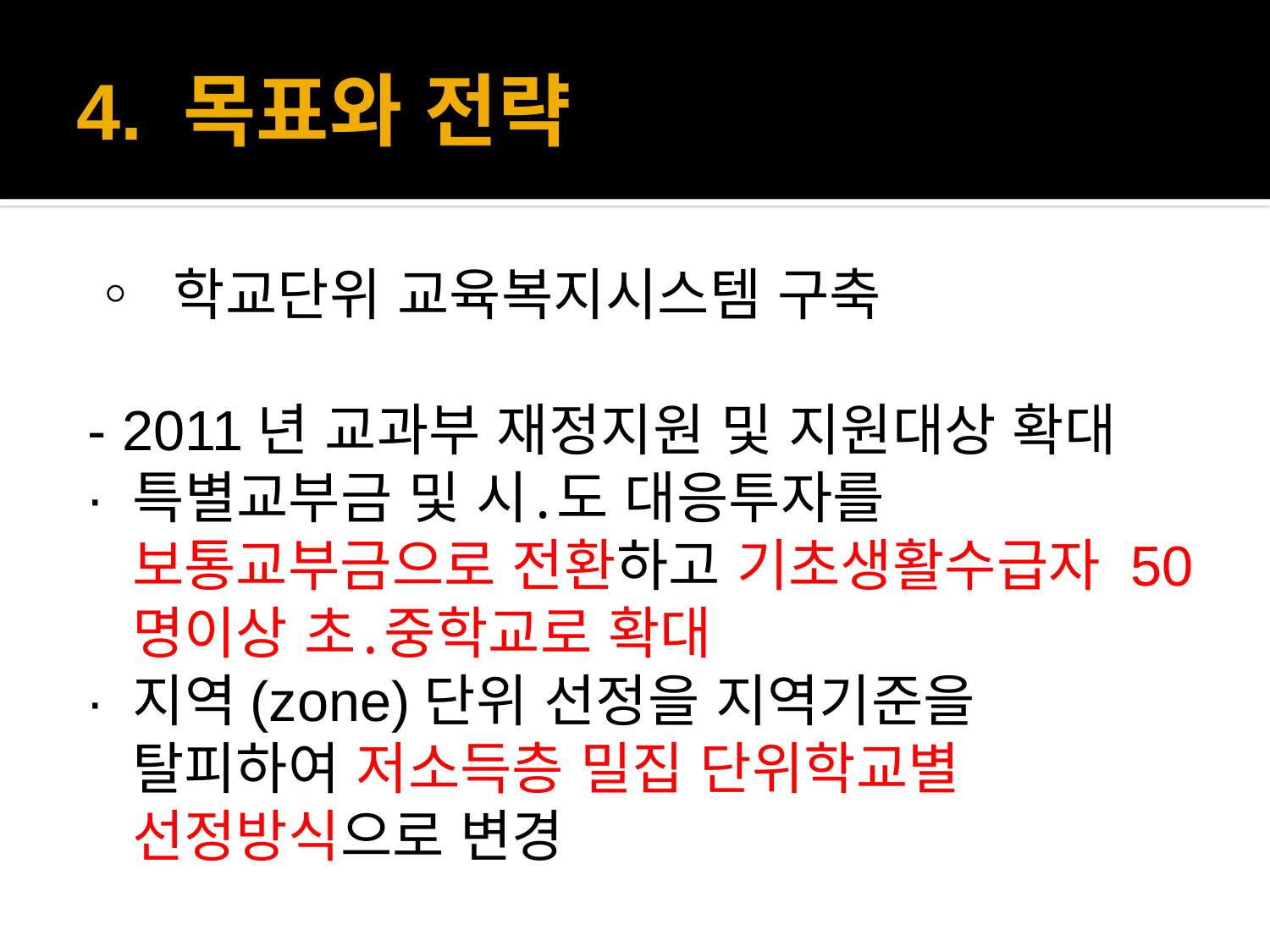

# 4. 목표와 전략
◦ 학교단위 교육복지시스템 구축

- 2011년 교과부 재정지원 및 지원대상 확대
∙ 특별교부금 및 시․도 대응투자를 보통교부금으로 전환하고 기초생활수급자 50명이상 초․중학교로 확대
∙ 지역(zone)단위 선정을 지역기준을 탈피하여 저소득층 밀집 단위학교별 선정방식으로 변경